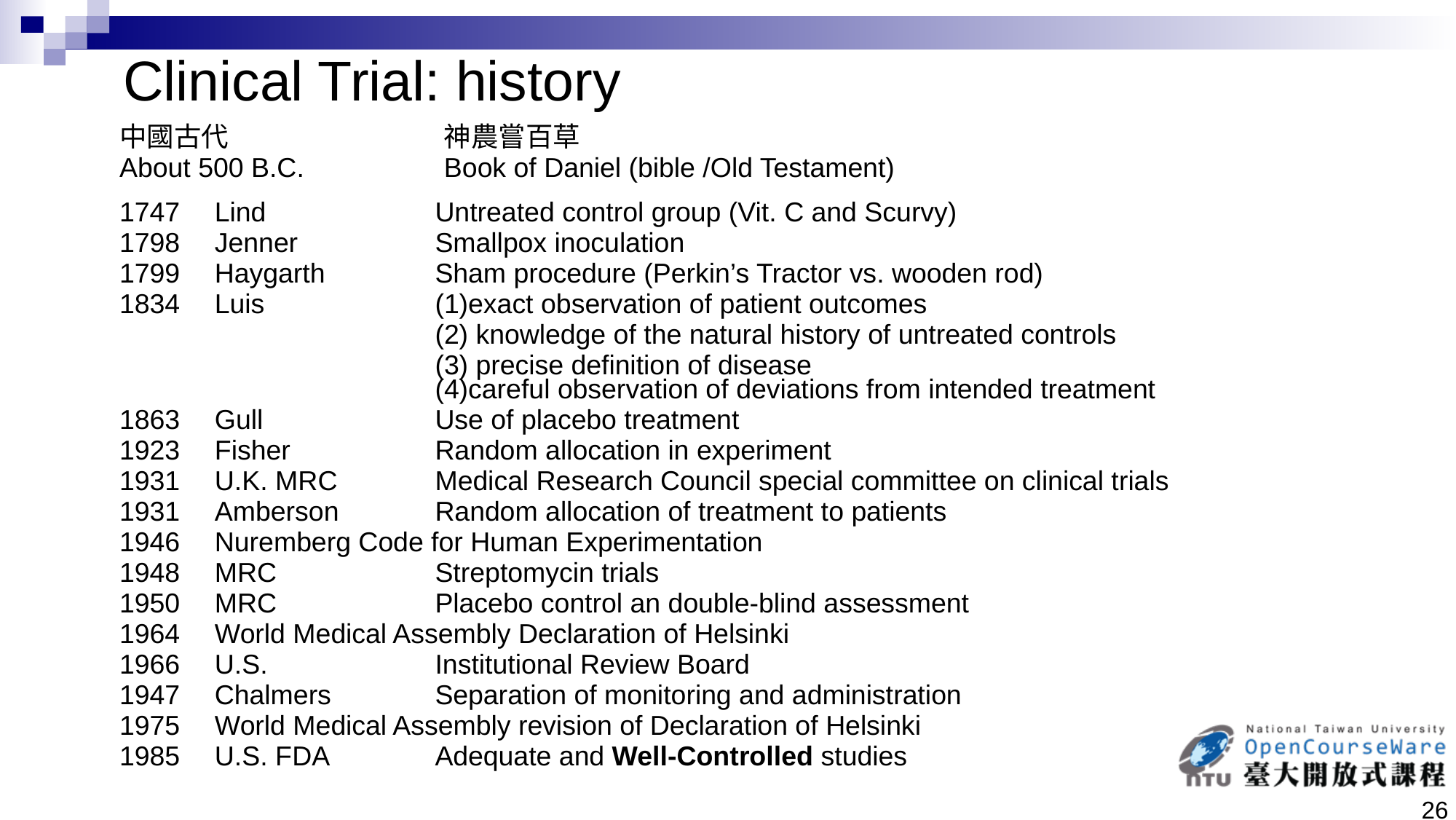

# Clinical Trial: history
中國古代

神農嘗百草

About 500 B.C.

Book of Daniel (bible /Old Testament)

1747

Lind

Untreated control group (Vit. C and Scurvy)

1798

Jenner

Smallpox inoculation

1799

Haygarth

Sham procedure (Perkin’s Tractor vs. wooden rod)

1834

Luis

(1)exact observation of patient outcomes

(2) knowledge of the natural history of untreated controls

(3) precise definition of disease

(4)careful observation of deviations from intended treatment

1863

Gull

Use of placebo treatment

1923

Fisher

Random allocation in experiment

1931

U.K. MRC

Medical Research Council special committee on clinical trials

1931

Amberson

Random allocation of treatment to patients

1946

Nuremberg Code for Human Experimentation

1948

MRC

Streptomycin trials

1950

MRC

Placebo control an double-blind assessment

1964

World Medical Assembly Declaration of Helsinki

1966

U.S.

Institutional Review Board

1947

Chalmers

Separation of monitoring and administration

1975

World Medical Assembly revision of Declaration of Helsinki

1985

U.S. FDA

Adequate and Well-Controlled studies

26